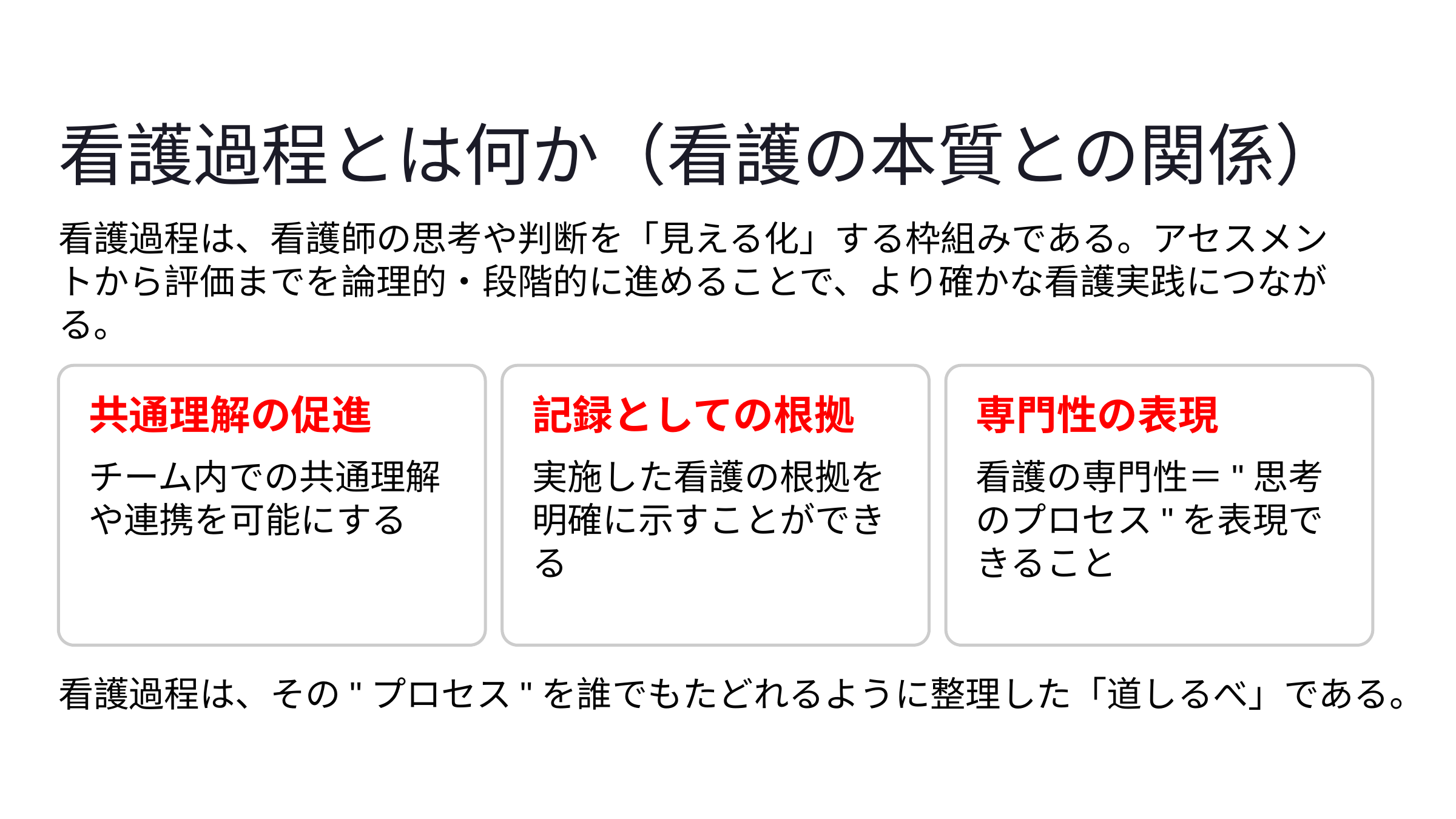

看護過程とは何か（看護の本質との関係）
看護過程は、看護師の思考や判断を「見える化」する枠組みである。アセスメントから評価までを論理的・段階的に進めることで、より確かな看護実践につながる。

共通理解の促進
記録としての根拠
専門性の表現
チーム内での共通理解や連携を可能にする
実施した看護の根拠を明確に示すことができる
看護の専門性＝"思考のプロセス"を表現できること
看護過程は、その"プロセス"を誰でもたどれるように整理した「道しるべ」である。